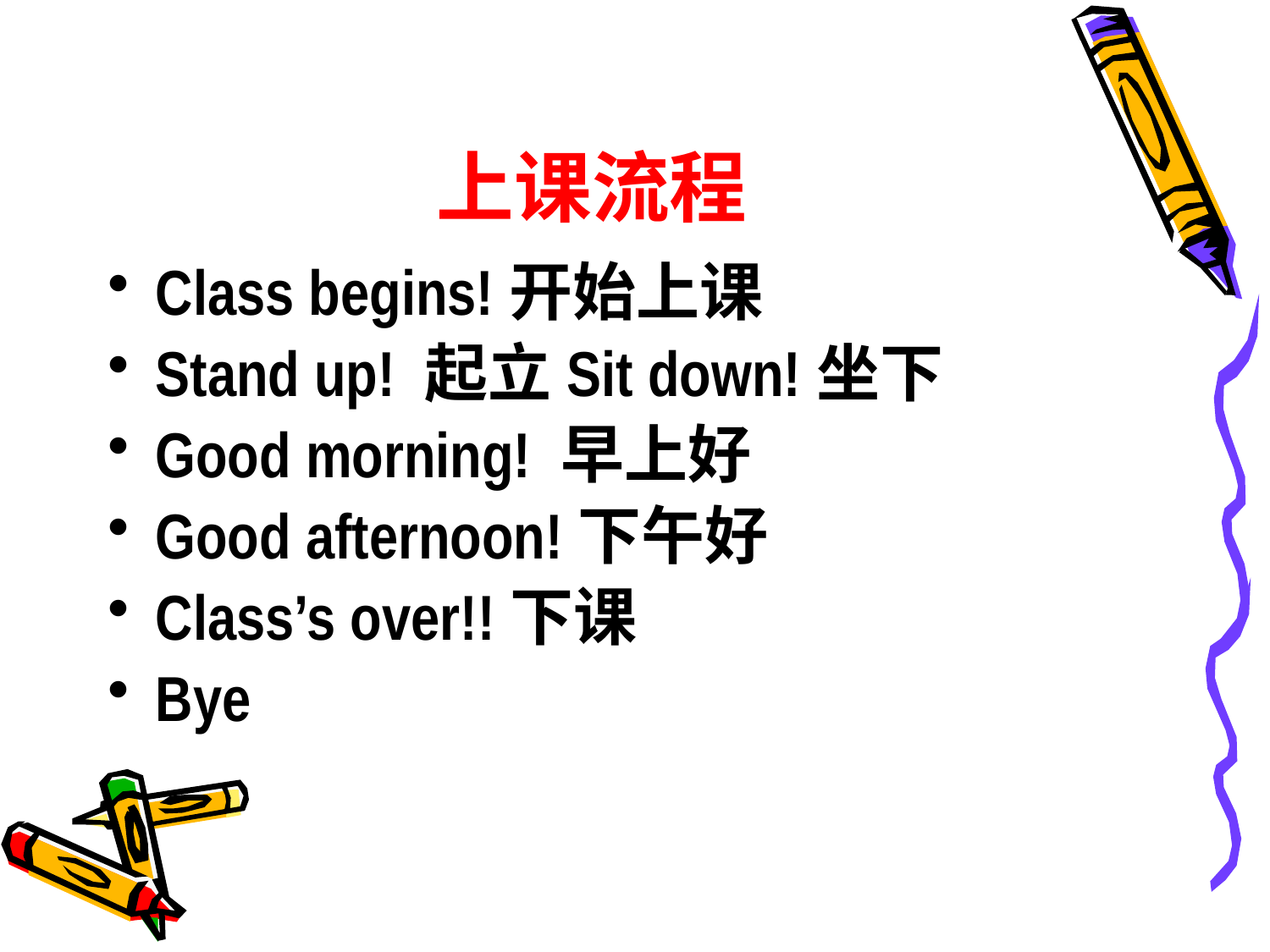

# 上课流程
Class begins!开始上课
Stand up! 起立Sit down!坐下
Good morning! 早上好
Good afternoon!下午好
Class’s over!!下课
Bye